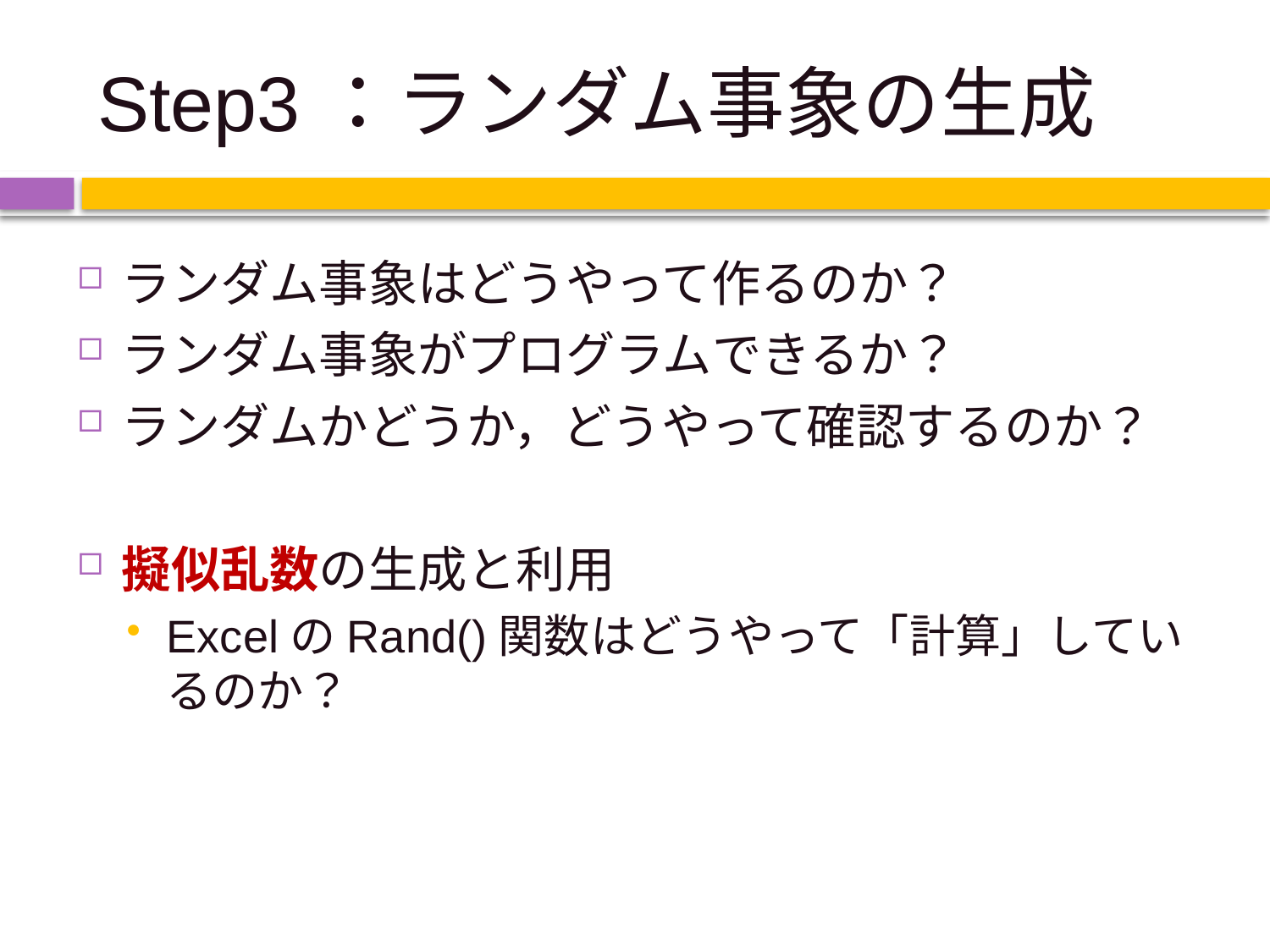

# Step3：ランダム事象の生成
ランダム事象はどうやって作るのか？
ランダム事象がプログラムできるか？
ランダムかどうか，どうやって確認するのか？

擬似乱数の生成と利用
ExcelのRand()関数はどうやって「計算」しているのか？